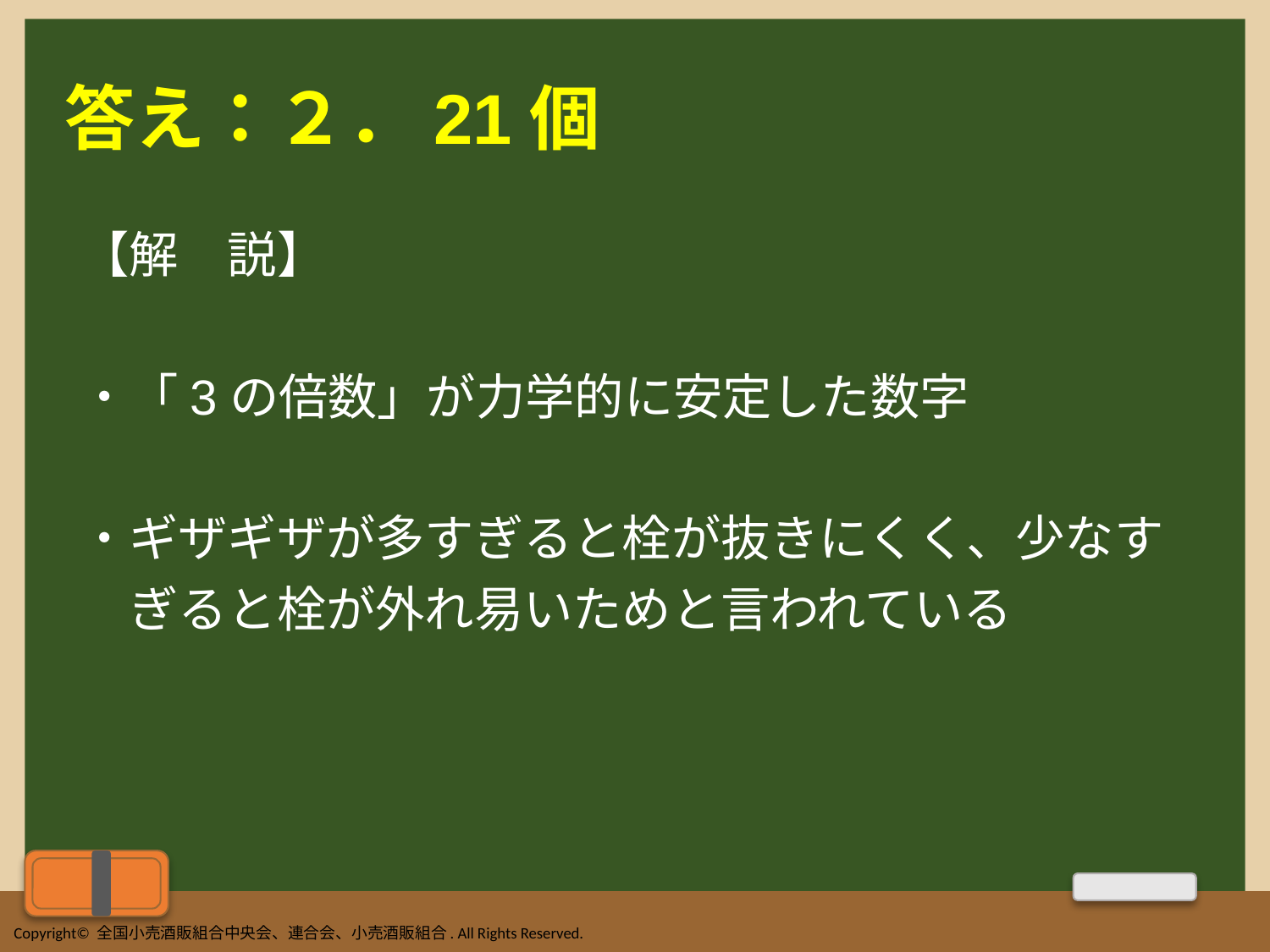

# 答え：２．21個
【解　説】

・「3の倍数」が力学的に安定した数字

・ギザギザが多すぎると栓が抜きにくく、少なす
　ぎると栓が外れ易いためと言われている

Copyright© 全国小売酒販組合中央会、連合会、小売酒販組合. All Rights Reserved.